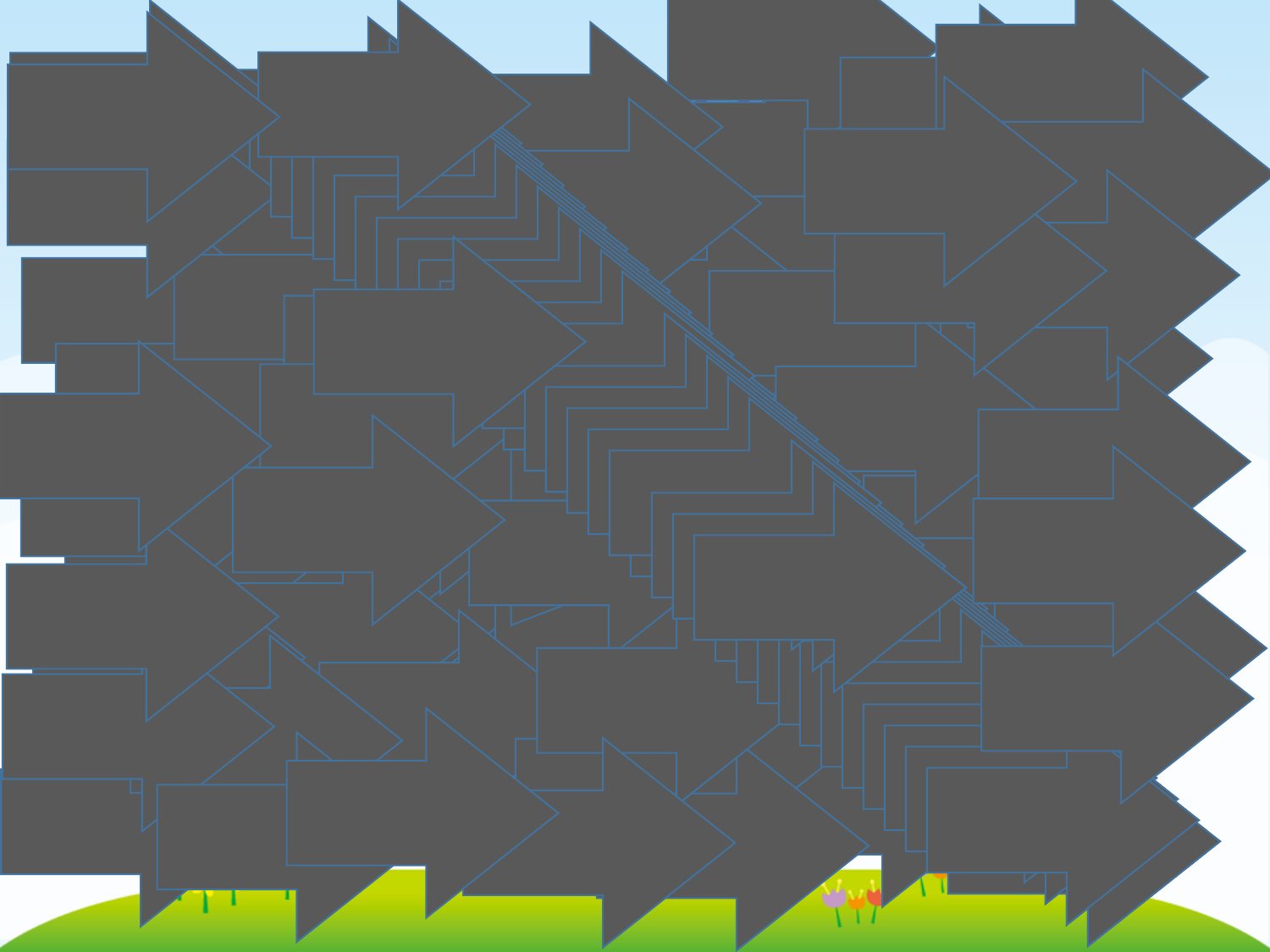

杜絕孳生源四訣竅

巡
*
倒
倒掉積水
清
清潔容器
刷
刷除蟲卵